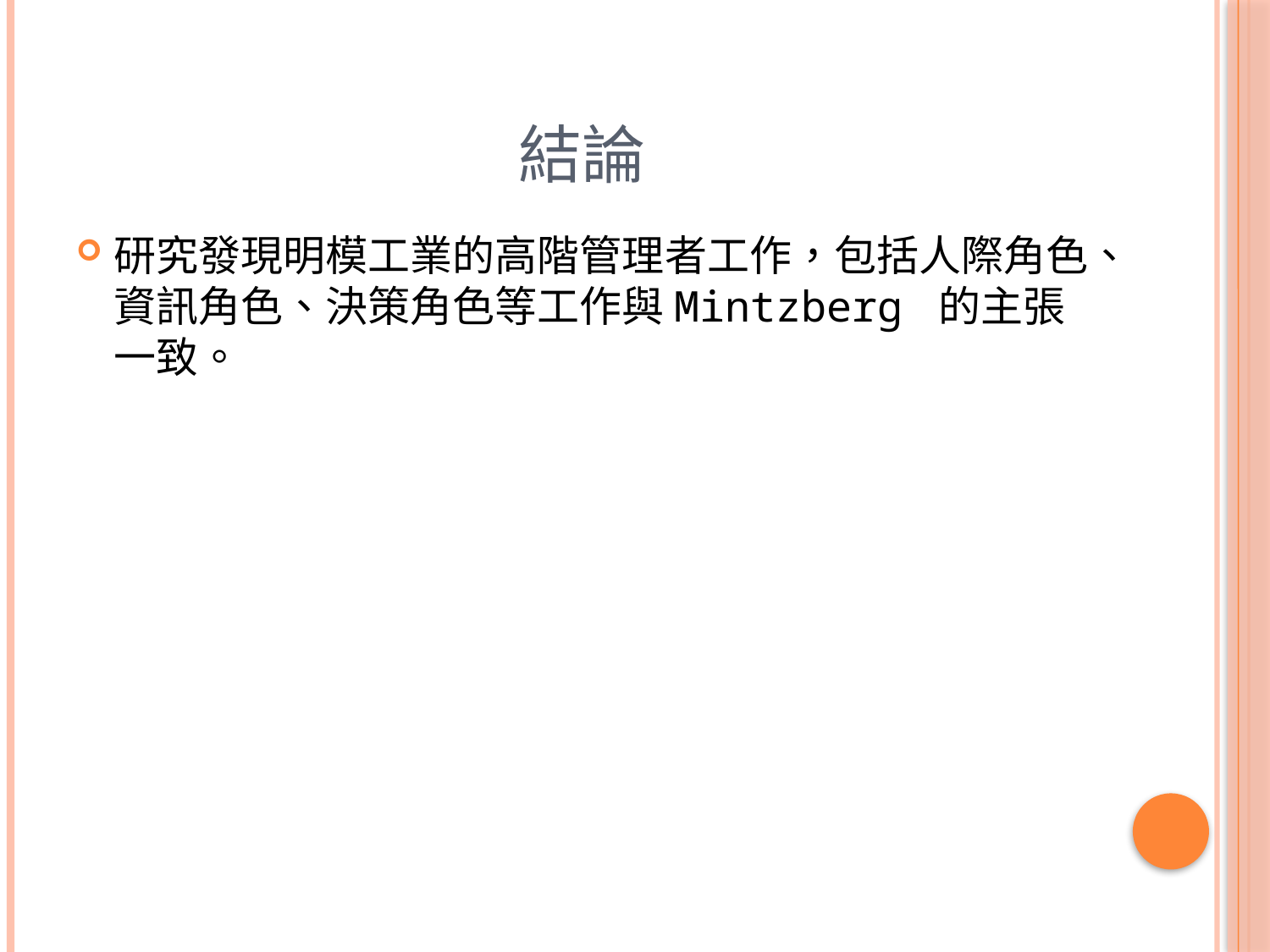

# 結論
研究發現明模工業的高階管理者工作，包括人際角色、資訊角色、決策角色等工作與Mintzberg 的主張一致。